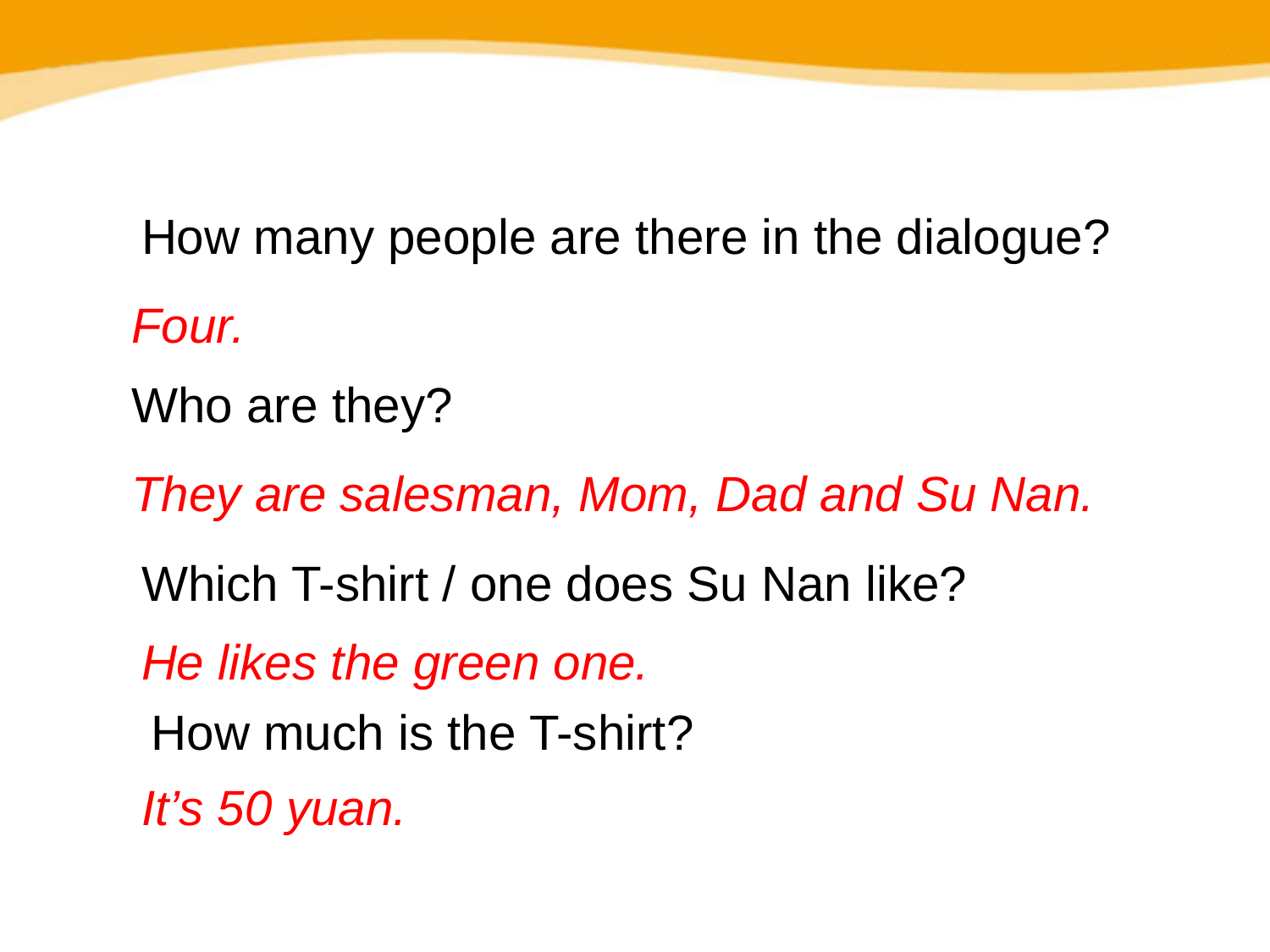

How many people are there in the dialogue?
老师提醒同学们带着问题听课文录音
Four.
Who are they?
They are salesman, Mom, Dad and Su Nan.
Which T-shirt / one does Su Nan like?
He likes the green one.
How much is the T-shirt?
It’s 50 yuan.